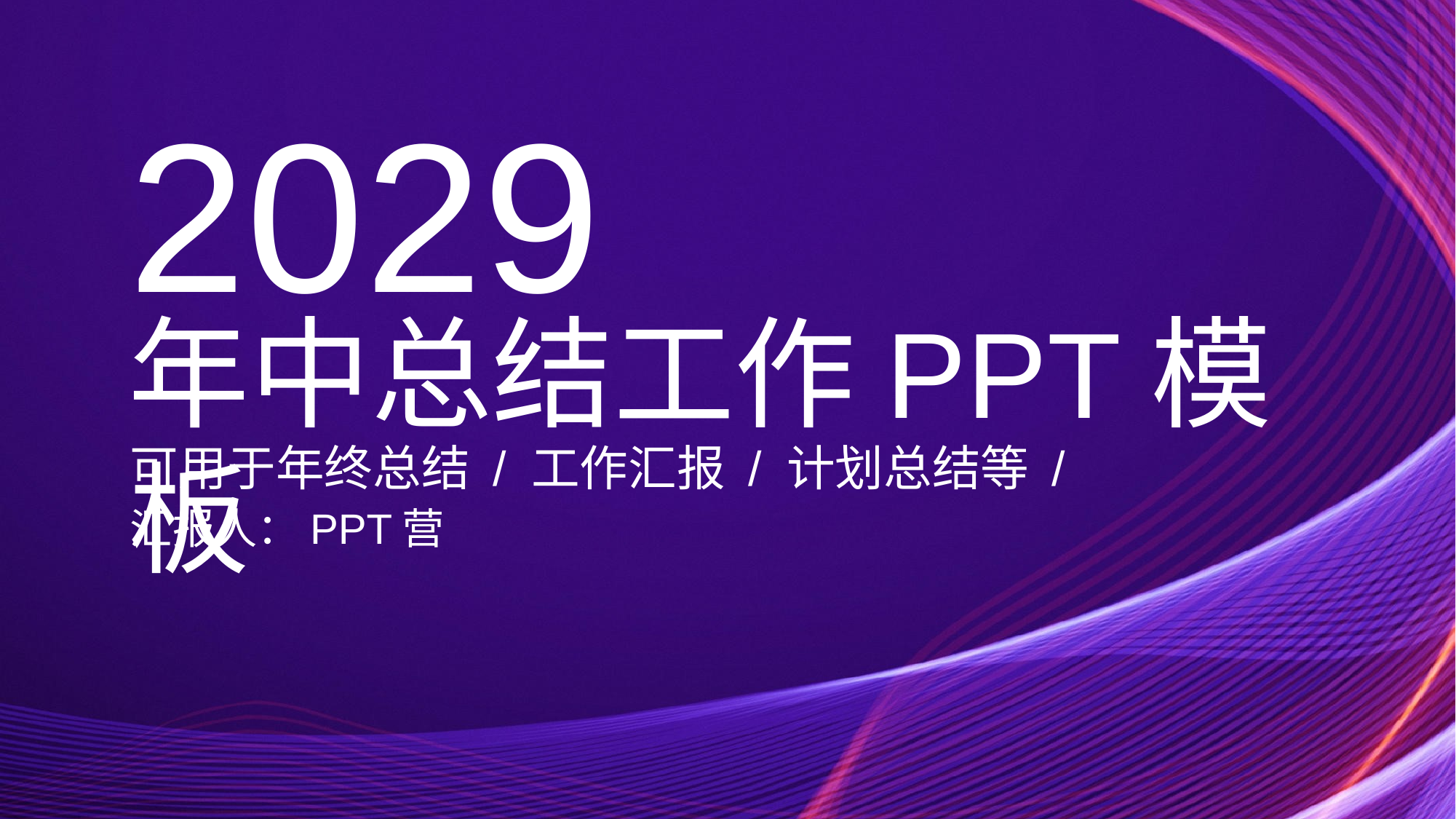

2029
年中总结工作PPT模板
可用于年终总结 / 工作汇报 / 计划总结等 /
汇报人：PPT营